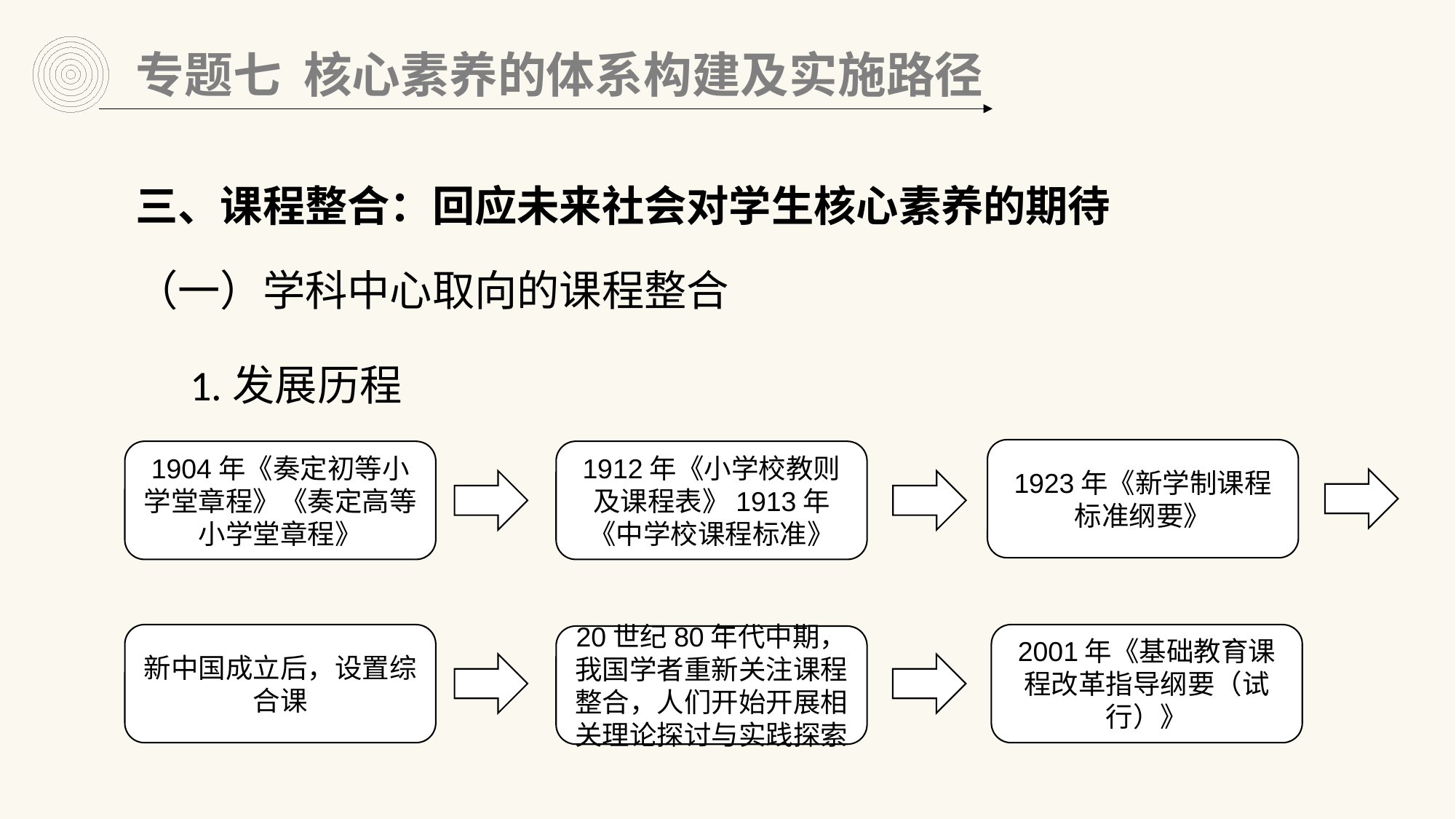

专题七  核心素养的体系构建及实施路径
三、课程整合：回应未来社会对学生核心素养的期待
（一）学科中心取向的课程整合
1.发展历程

1923年《新学制课程标准纲要》
1904年《奏定初等小学堂章程》《奏定高等小学堂章程》
1912年《小学校教则及课程表》1913年《中学校课程标准》

2001年《基础教育课程改革指导纲要（试行）》
新中国成立后，设置综合课
20世纪80年代中期，我国学者重新关注课程整合，人们开始开展相关理论探讨与实践探索